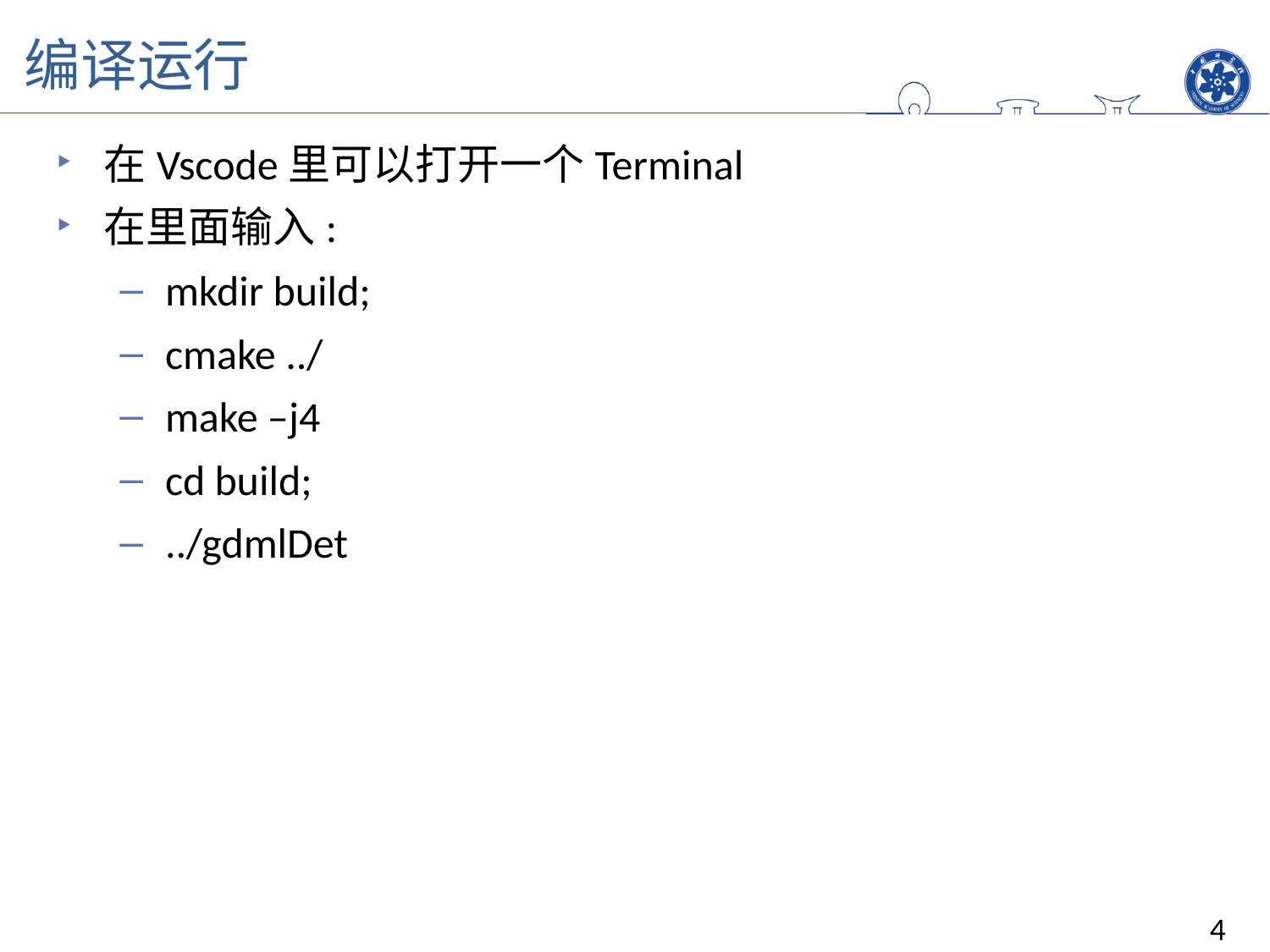

编译运行
在Vscode里可以打开一个Terminal
在里面输入:
mkdir build;
cmake ../
make –j4
cd build;
../gdmlDet
4